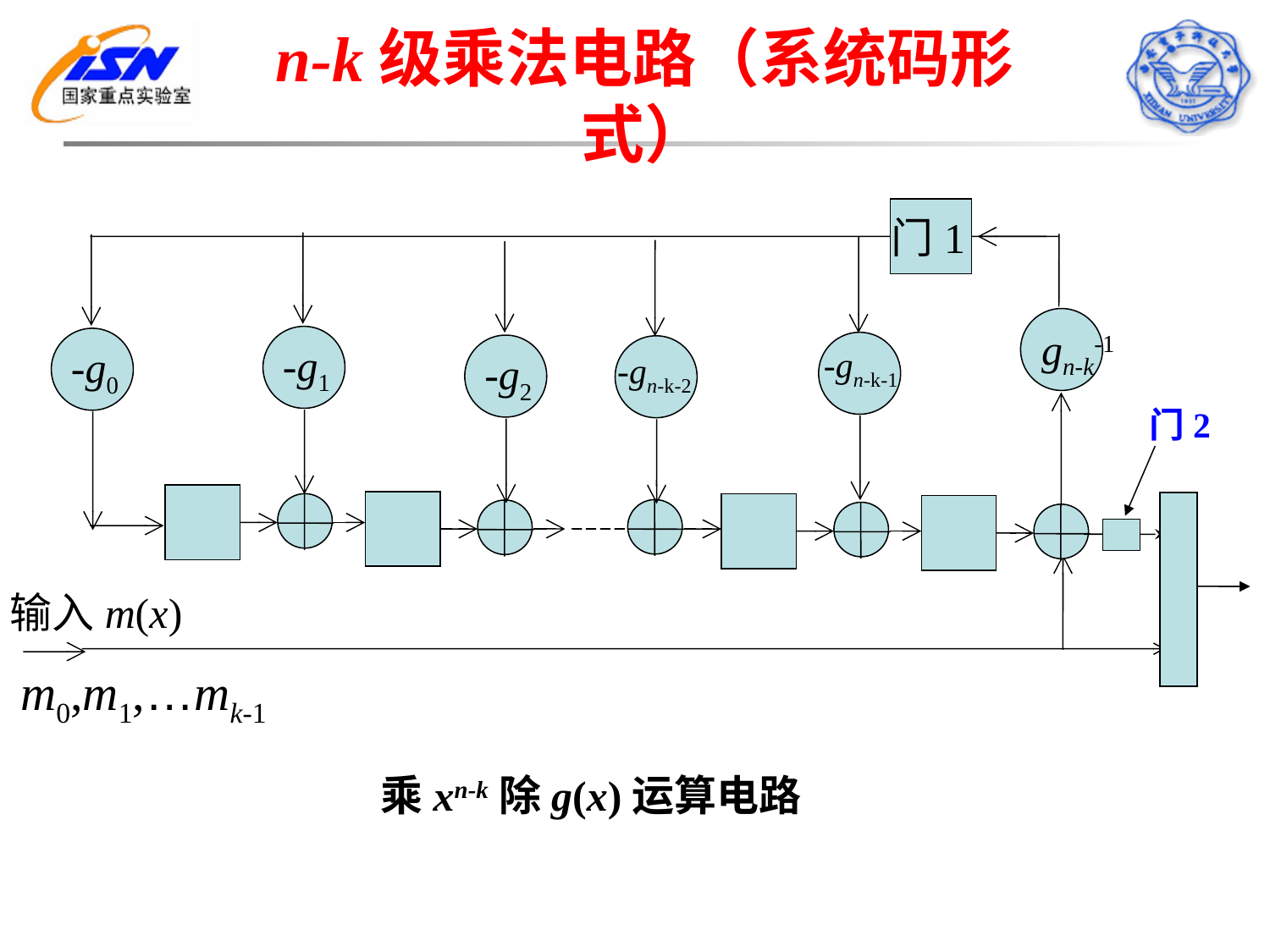

n-k级乘法电路（系统码形式）

门1

-g1

-g2

gn-k-1

-g0
-gn-k-1
-gn-k-2

输入m(x)

m0,m1,…mk-1
乘xn-k除g(x)运算电路
门2